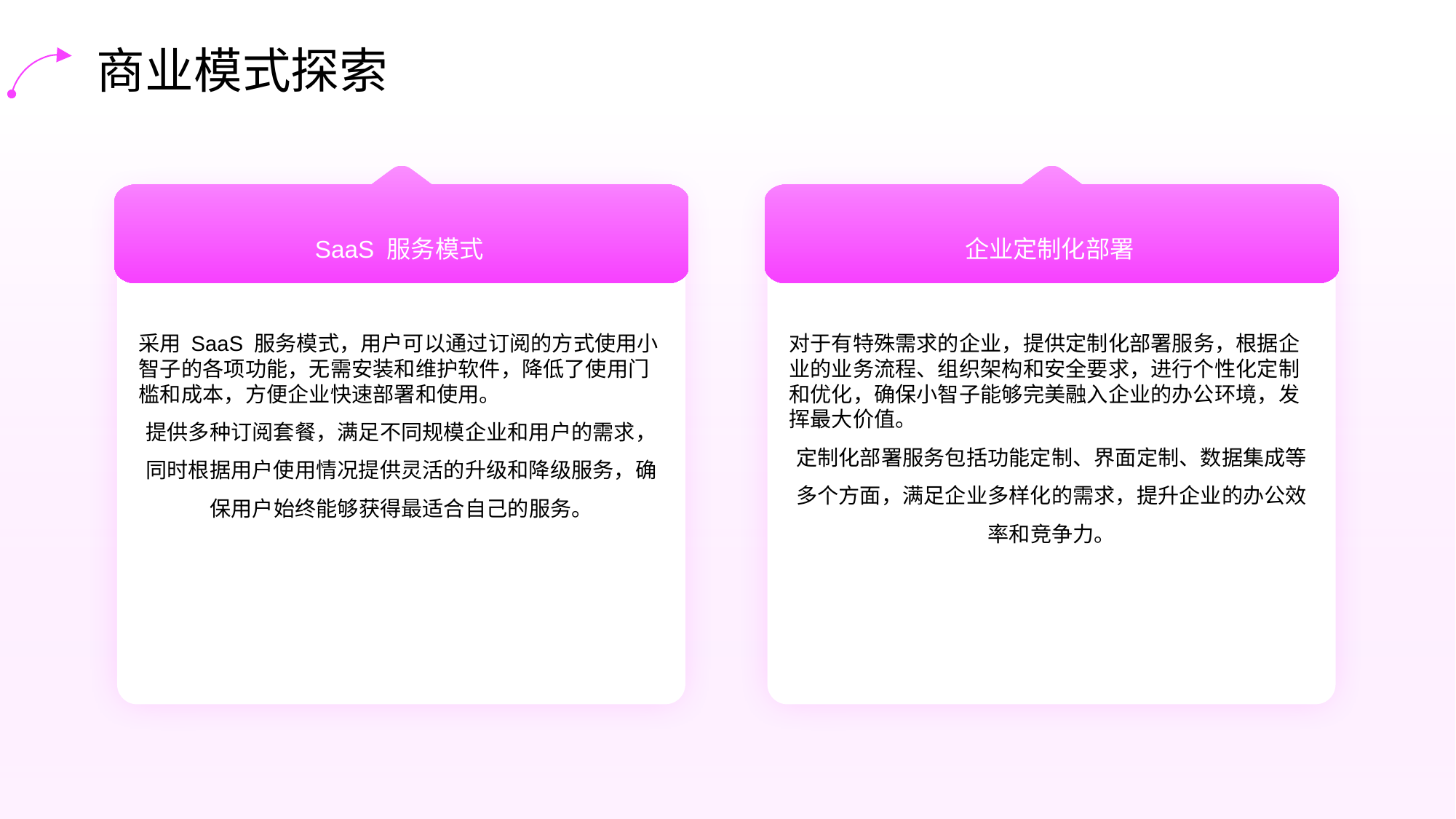

商业模式探索

SaaS 服务模式
企业定制化部署
采用 SaaS 服务模式，用户可以通过订阅的方式使用小智子的各项功能，无需安装和维护软件，降低了使用门槛和成本，方便企业快速部署和使用。
提供多种订阅套餐，满足不同规模企业和用户的需求，同时根据用户使用情况提供灵活的升级和降级服务，确保用户始终能够获得最适合自己的服务。
对于有特殊需求的企业，提供定制化部署服务，根据企业的业务流程、组织架构和安全要求，进行个性化定制和优化，确保小智子能够完美融入企业的办公环境，发挥最大价值。
定制化部署服务包括功能定制、界面定制、数据集成等多个方面，满足企业多样化的需求，提升企业的办公效率和竞争力。